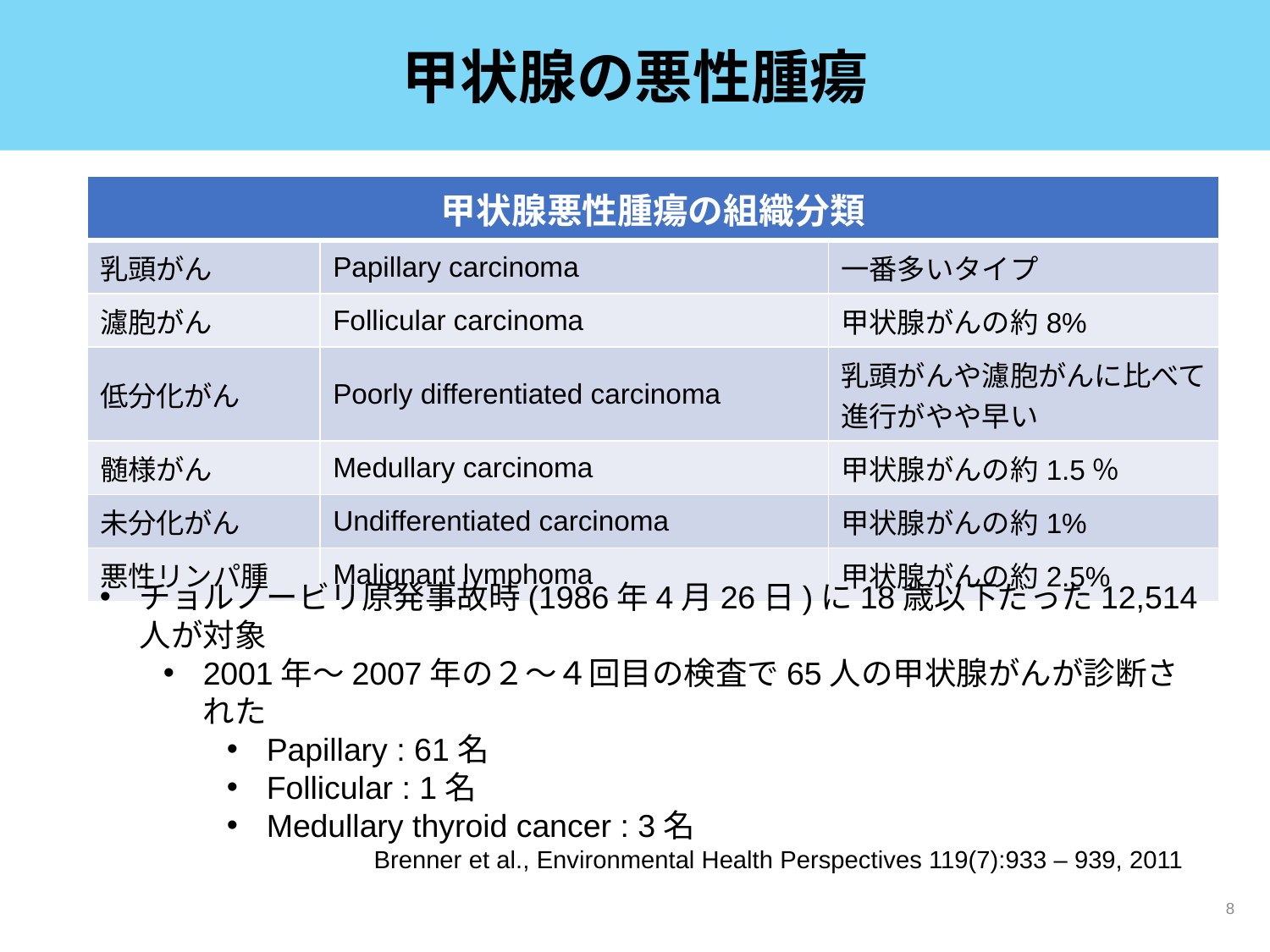

# 甲状腺の悪性腫瘍
| 甲状腺悪性腫瘍の組織分類 |  |  |
| --- | --- | --- |
| 乳頭がん | Papillary carcinoma | 一番多いタイプ |
| 濾胞がん | Follicular carcinoma | 甲状腺がんの約8% |
| 低分化がん | Poorly differentiated carcinoma | 乳頭がんや濾胞がんに比べて進行がやや早い |
| 髄様がん | Medullary carcinoma | 甲状腺がんの約1.5％ |
| 未分化がん | Undifferentiated carcinoma | 甲状腺がんの約1% |
| 悪性リンパ腫 | Malignant lymphoma | 甲状腺がんの約2.5% |
チョルノービリ原発事故時(1986年4月26日)に18歳以下だった12,514人が対象
2001年〜2007年の２〜４回目の検査で65人の甲状腺がんが診断された
Papillary : 61名
Follicular : 1名
Medullary thyroid cancer : 3名
Brenner et al., Environmental Health Perspectives 119(7):933 – 939, 2011
8